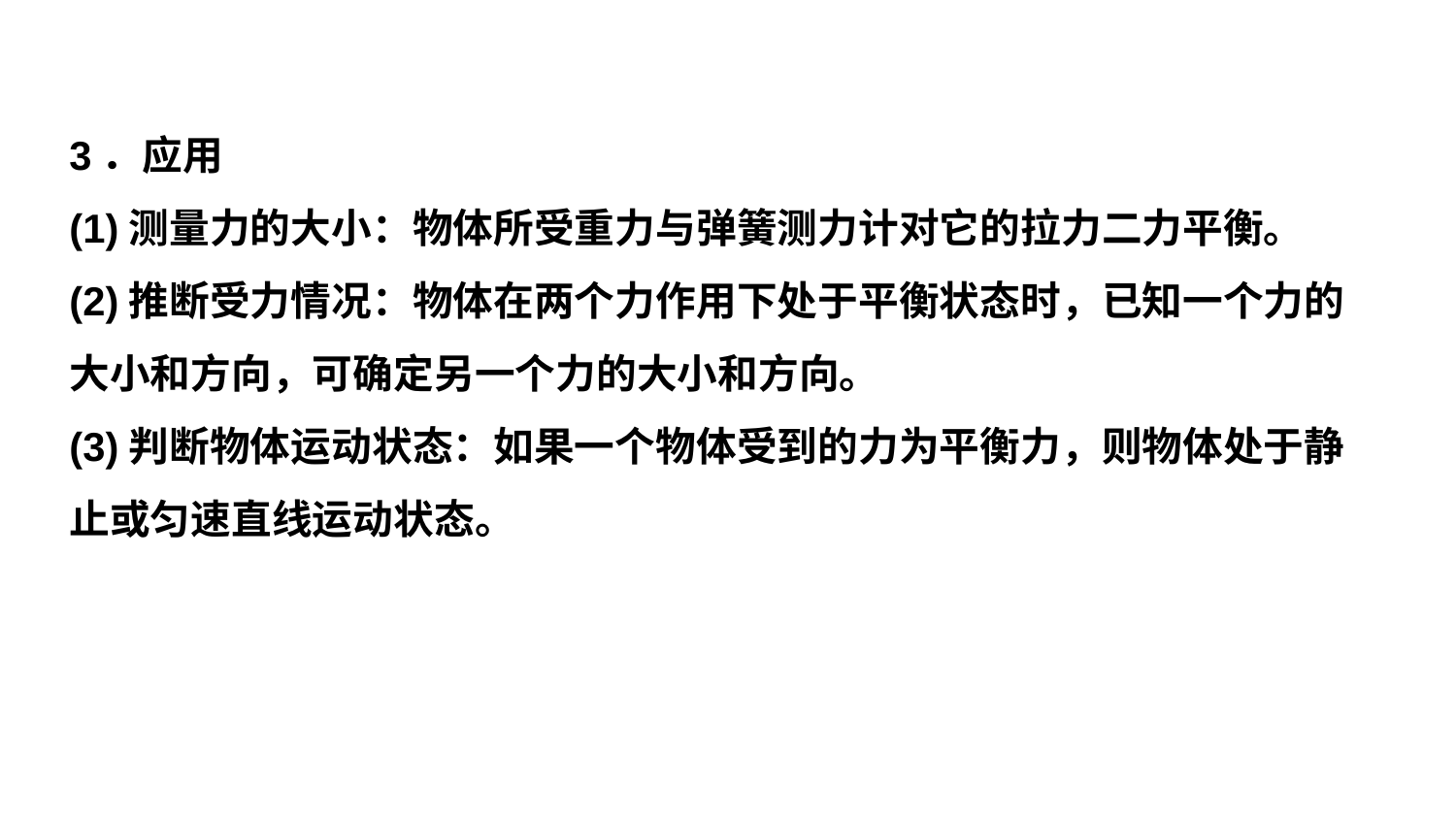

3．应用
(1)测量力的大小：物体所受重力与弹簧测力计对它的拉力二力平衡。
(2)推断受力情况：物体在两个力作用下处于平衡状态时，已知一个力的大小和方向，可确定另一个力的大小和方向。
(3)判断物体运动状态：如果一个物体受到的力为平衡力，则物体处于静止或匀速直线运动状态。